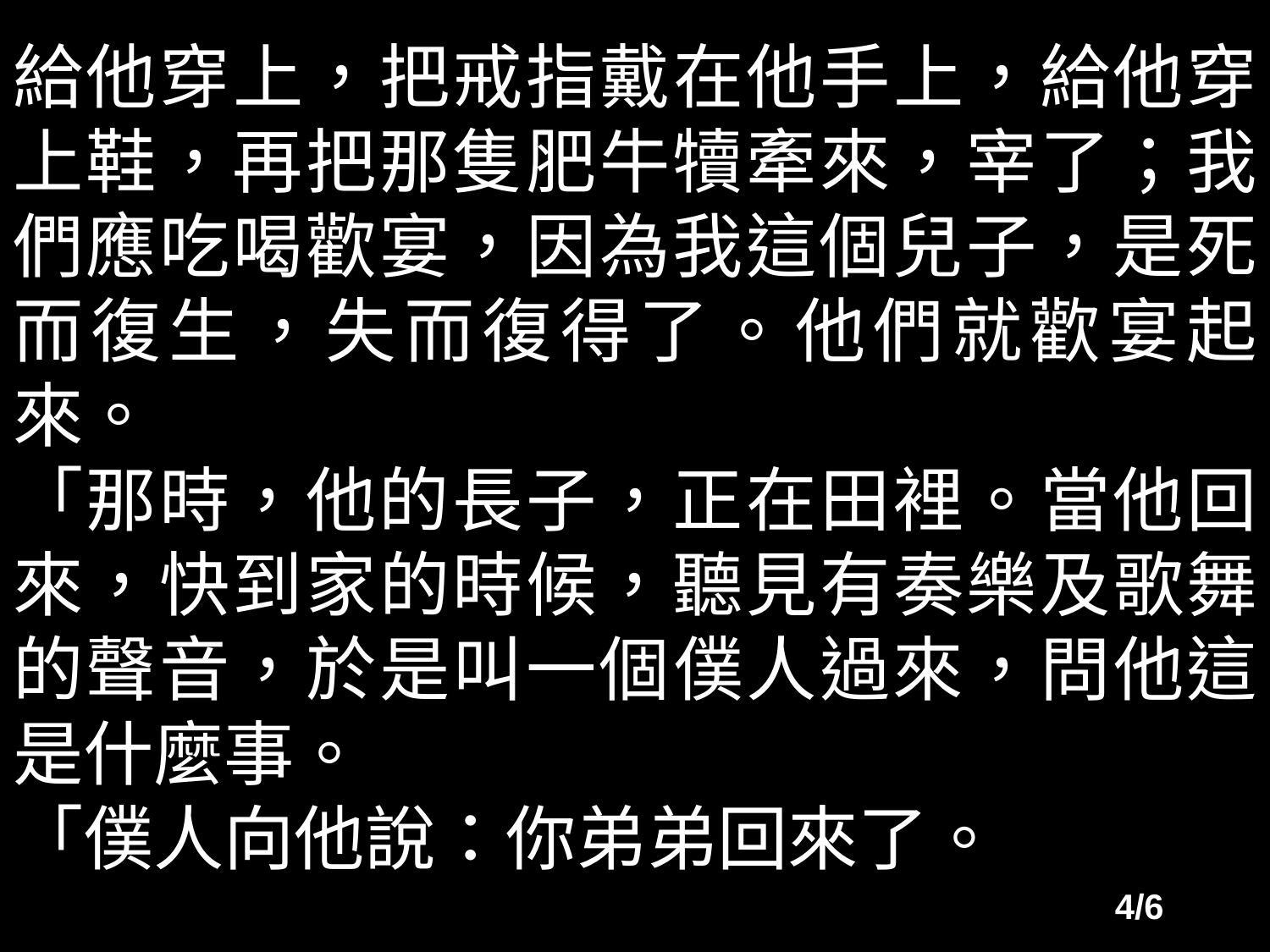

給他穿上，把戒指戴在他手上，給他穿上鞋，再把那隻肥牛犢牽來，宰了；我們應吃喝歡宴，因為我這個兒子，是死而復生，失而復得了。他們就歡宴起來。
「那時，他的長子，正在田裡。當他回來，快到家的時候，聽見有奏樂及歌舞的聲音，於是叫一個僕人過來，問他這是什麼事。
「僕人向他說：你弟弟回來了。
4/6